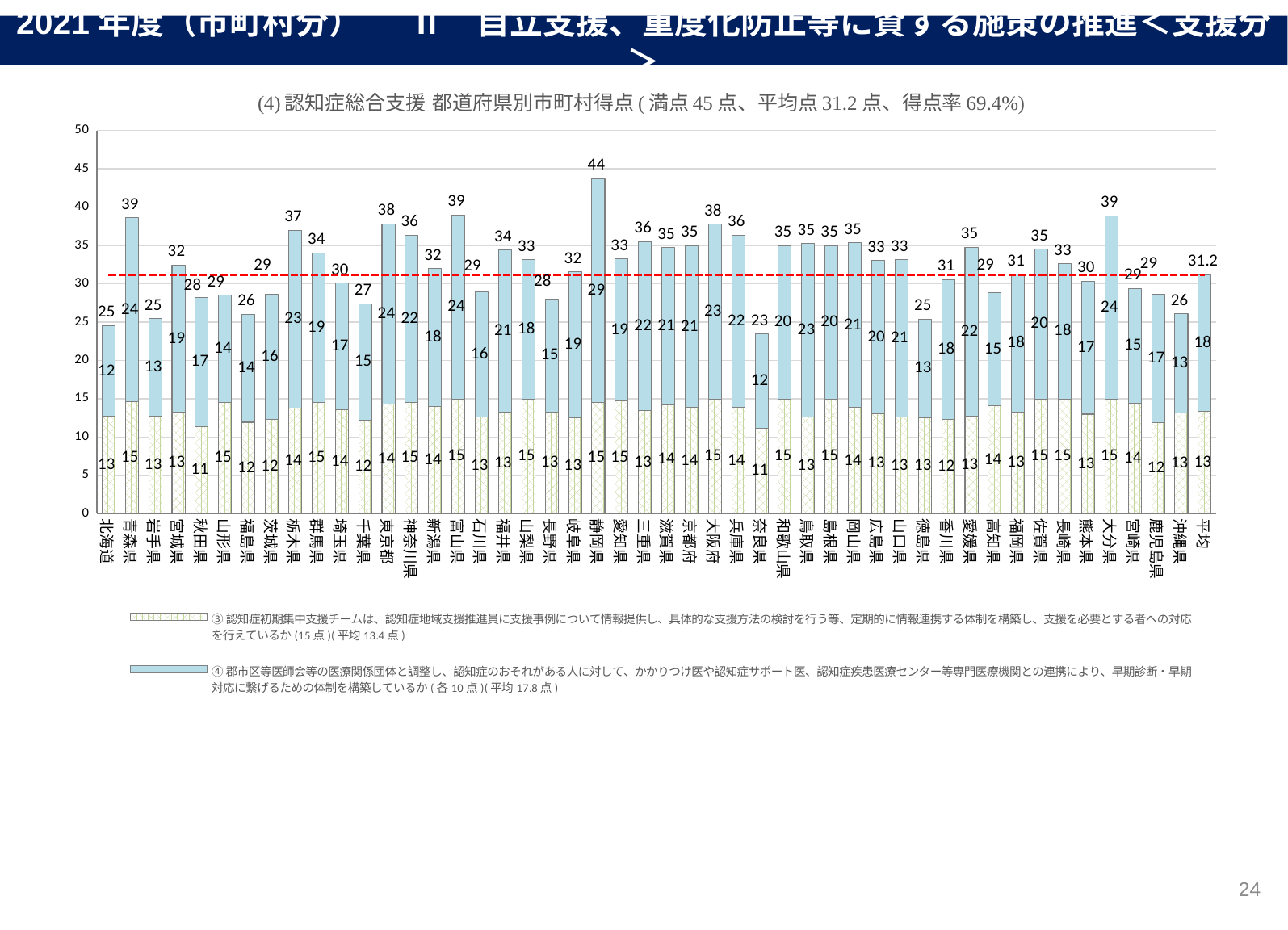

2021年度（市町村分） 　 Ⅱ　自立支援、重度化防止等に資する施策の推進＜支援分＞

### Chart

| Category | ③認知症初期集中支援チームは、認知症地域支援推進員に支援事例について情報提供し、具体的な支援方法の検討を行う等、定期的に情報連携する体制を構築し、支援を必要とする者への対応を行えているか(15点)(平均13.4点) | ④郡市区等医師会等の医療関係団体と調整し、認知症のおそれがある人に対して、かかりつけ医や認知症サポート医、認知症疾患医療センター等専門医療機関との連携により、早期診断・早期対応に繋げるための体制を構築しているか(各10点)(平均17.8点) | 合計 | 平均 |
|---|---|---|---|---|
| 北海道 | 12.737430167597765 | 11.787709497206704 | 24.52513966480447 | 31.2 |
| 青森県 | 14.625 | 24.0 | 38.625 | 31.2 |
| 岩手県 | 12.727272727272727 | 12.727272727272727 | 25.454545454545453 | 31.2 |
| 宮城県 | 13.285714285714286 | 19.142857142857142 | 32.42857142857143 | 31.2 |
| 秋田県 | 11.4 | 16.8 | 28.2 | 31.2 |
| 山形県 | 14.571428571428571 | 14.0 | 28.571428571428573 | 31.2 |
| 福島県 | 11.94915254237288 | 14.067796610169491 | 26.016949152542374 | 31.2 |
| 茨城県 | 12.272727272727273 | 16.363636363636363 | 28.636363636363637 | 31.2 |
| 栃木県 | 13.8 | 23.2 | 37.0 | 31.2 |
| 群馬県 | 14.571428571428571 | 19.428571428571427 | 34.0 | 31.2 |
| 埼玉県 | 13.571428571428571 | 16.50793650793651 | 30.07936507936508 | 31.2 |
| 千葉県 | 12.222222222222221 | 15.185185185185185 | 27.40740740740741 | 31.2 |
| 東京都 | 14.274193548387096 | 23.548387096774192 | 37.82258064516129 | 31.2 |
| 神奈川県 | 14.545454545454545 | 21.818181818181817 | 36.36363636363637 | 31.2 |
| 新潟県 | 14.0 | 18.0 | 32.0 | 31.2 |
| 富山県 | 15.0 | 24.0 | 39.0 | 31.2 |
| 石川県 | 12.631578947368421 | 16.31578947368421 | 28.94736842105263 | 31.2 |
| 福井県 | 13.235294117647058 | 21.176470588235293 | 34.411764705882355 | 31.2 |
| 山梨県 | 15.0 | 18.14814814814815 | 33.148148148148145 | 31.2 |
| 長野県 | 13.246753246753247 | 14.805194805194805 | 28.051948051948052 | 31.2 |
| 岐阜県 | 12.5 | 19.047619047619047 | 31.547619047619047 | 31.2 |
| 静岡県 | 14.571428571428571 | 29.142857142857142 | 43.714285714285715 | 31.2 |
| 愛知県 | 14.722222222222221 | 18.51851851851852 | 33.24074074074074 | 31.2 |
| 三重県 | 13.448275862068966 | 22.06896551724138 | 35.51724137931034 | 31.2 |
| 滋賀県 | 14.210526315789474 | 20.526315789473685 | 34.73684210526316 | 31.2 |
| 京都府 | 13.846153846153847 | 21.153846153846153 | 35.0 | 31.2 |
| 大阪府 | 15.0 | 22.790697674418606 | 37.7906976744186 | 31.2 |
| 兵庫県 | 13.902439024390244 | 22.4390243902439 | 36.34146341463415 | 31.2 |
| 奈良県 | 11.153846153846153 | 12.307692307692308 | 23.46153846153846 | 31.2 |
| 和歌山県 | 15.0 | 20.0 | 35.0 | 31.2 |
| 鳥取県 | 12.631578947368421 | 22.63157894736842 | 35.26315789473684 | 31.2 |
| 島根県 | 15.0 | 20.0 | 35.0 | 31.2 |
| 岡山県 | 13.88888888888889 | 21.48148148148148 | 35.370370370370374 | 31.2 |
| 広島県 | 13.043478260869565 | 20.0 | 33.04347826086956 | 31.2 |
| 山口県 | 12.631578947368421 | 20.526315789473685 | 33.1578947368421 | 31.2 |
| 徳島県 | 12.5 | 12.916666666666666 | 25.416666666666668 | 31.2 |
| 香川県 | 12.352941176470589 | 18.235294117647058 | 30.58823529411765 | 31.2 |
| 愛媛県 | 12.75 | 22.0 | 34.75 | 31.2 |
| 高知県 | 14.117647058823529 | 14.705882352941176 | 28.823529411764707 | 31.2 |
| 福岡県 | 13.25 | 18.0 | 31.25 | 31.2 |
| 佐賀県 | 15.0 | 19.5 | 34.5 | 31.2 |
| 長崎県 | 15.0 | 17.61904761904762 | 32.61904761904762 | 31.2 |
| 熊本県 | 13.0 | 17.333333333333332 | 30.333333333333332 | 31.2 |
| 大分県 | 15.0 | 23.88888888888889 | 38.888888888888886 | 31.2 |
| 宮崎県 | 14.423076923076923 | 15.0 | 29.423076923076923 | 31.2 |
| 鹿児島県 | 11.86046511627907 | 16.74418604651163 | 28.6046511627907 | 31.2 |
| 沖縄県 | 13.170731707317072 | 12.926829268292684 | 26.097560975609756 | 31.2 |
| 平均 | 13.4 | 17.8 | 31.2 | 31.2 |
24